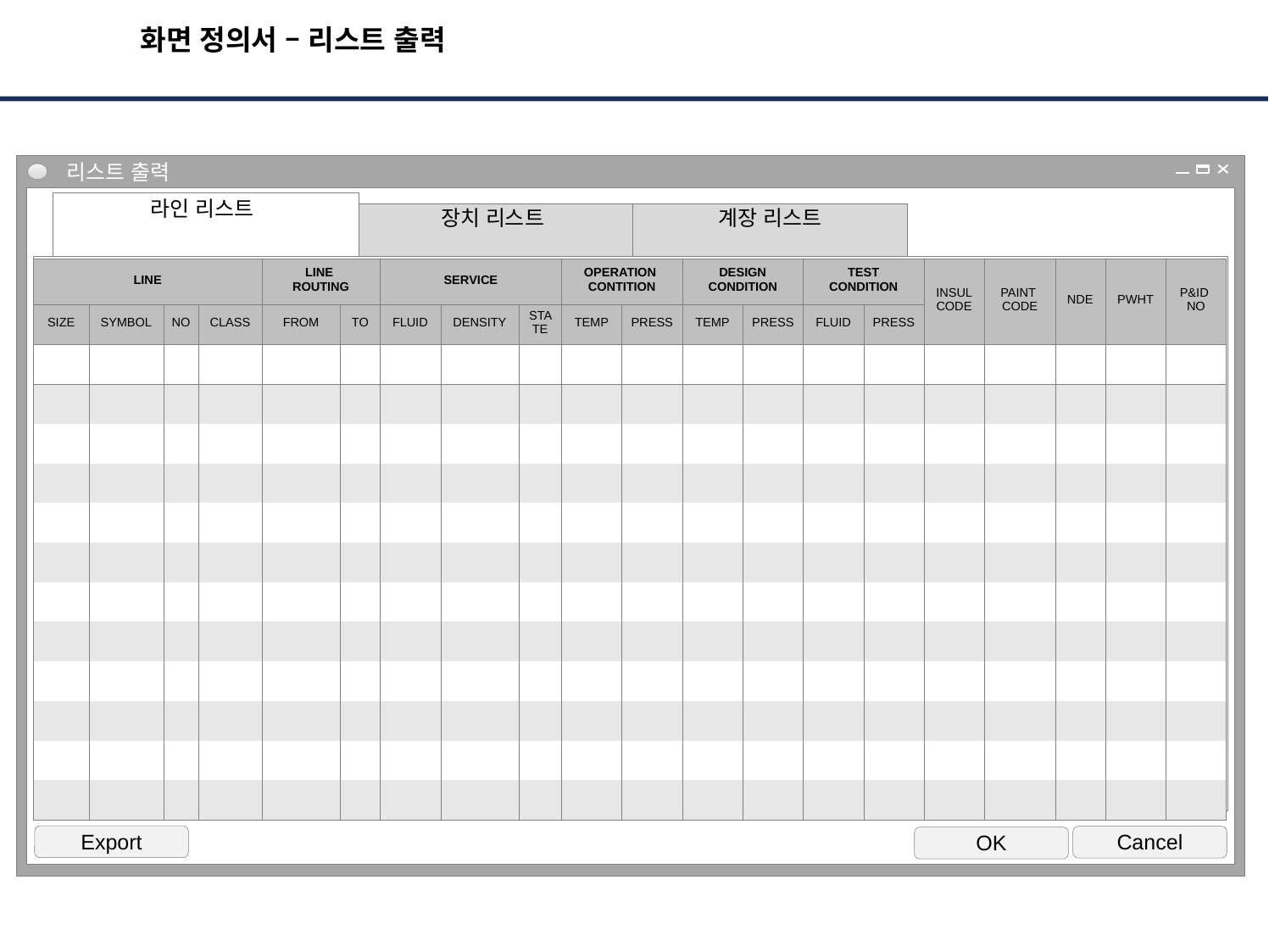

# 화면 정의서 – 리스트 출력

리스트 출력

라인 리스트

장치 리스트
계장 리스트

| LINE |  |  |  | LINE ROUTING |  | SERVICE |  |  | OPERATION CONTITION |  | DESIGN CONDITION |  | TEST CONDITION |  | INSUL CODE | PAINT CODE | NDE | PWHT | P&ID NO |
| --- | --- | --- | --- | --- | --- | --- | --- | --- | --- | --- | --- | --- | --- | --- | --- | --- | --- | --- | --- |
| SIZE | SYMBOL | NO | CLASS | FROM | TO | FLUID | DENSITY | STATE | TEMP | PRESS | TEMP | PRESS | FLUID | PRESS |  |  |  |  |  |
|  |  |  |  |  |  |  |  |  |  |  |  |  |  |  |  |  |  |  |  |
|  |  |  |  |  |  |  |  |  |  |  |  |  |  |  |  |  |  |  |  |
|  |  |  |  |  |  |  |  |  |  |  |  |  |  |  |  |  |  |  |  |
|  |  |  |  |  |  |  |  |  |  |  |  |  |  |  |  |  |  |  |  |
|  |  |  |  |  |  |  |  |  |  |  |  |  |  |  |  |  |  |  |  |
|  |  |  |  |  |  |  |  |  |  |  |  |  |  |  |  |  |  |  |  |
|  |  |  |  |  |  |  |  |  |  |  |  |  |  |  |  |  |  |  |  |
|  |  |  |  |  |  |  |  |  |  |  |  |  |  |  |  |  |  |  |  |
|  |  |  |  |  |  |  |  |  |  |  |  |  |  |  |  |  |  |  |  |
|  |  |  |  |  |  |  |  |  |  |  |  |  |  |  |  |  |  |  |  |
|  |  |  |  |  |  |  |  |  |  |  |  |  |  |  |  |  |  |  |  |
|  |  |  |  |  |  |  |  |  |  |  |  |  |  |  |  |  |  |  |  |
Export
Cancel
OK